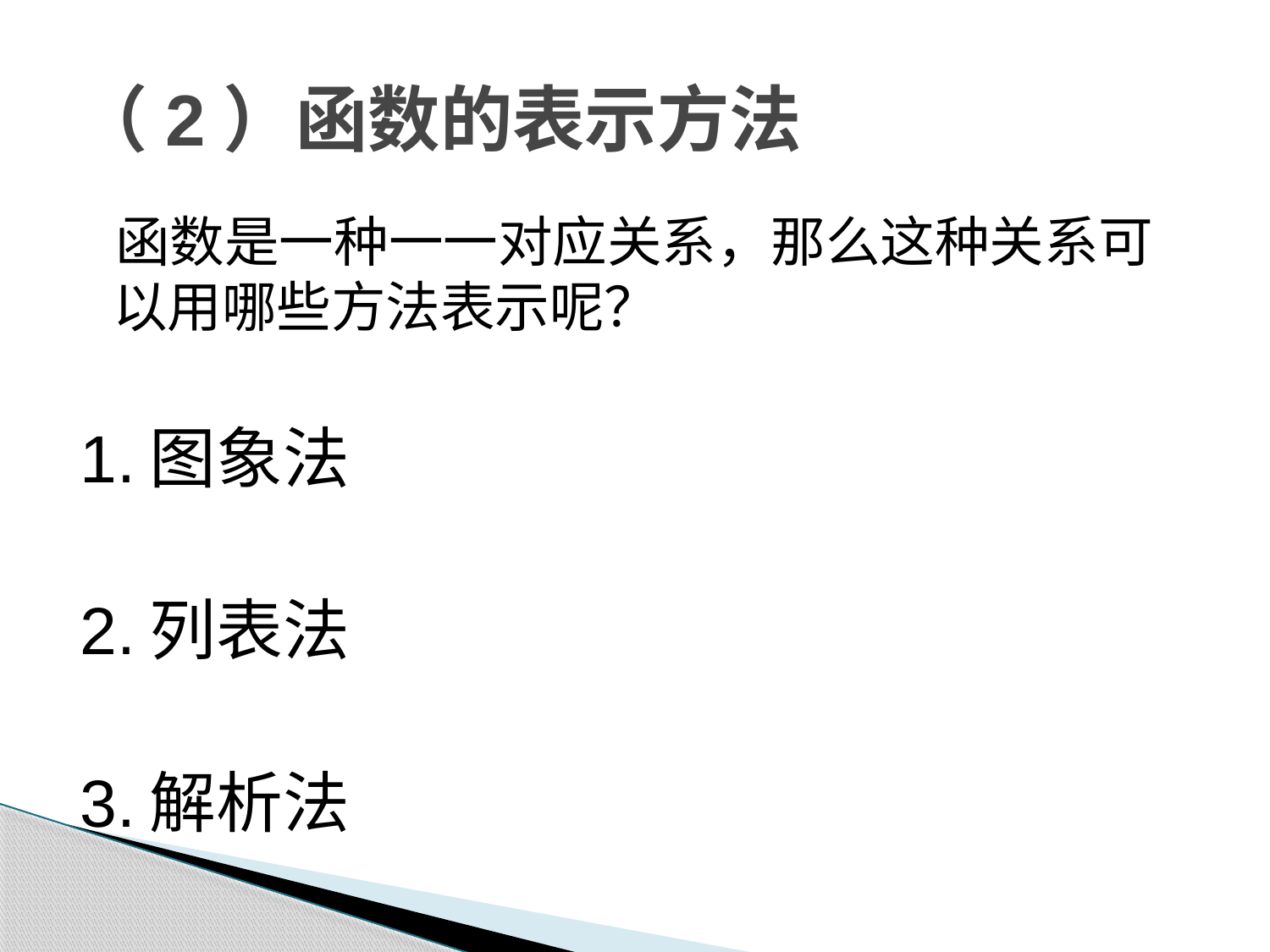

# （2）函数的表示方法
   函数是一种一一对应关系，那么这种关系可以用哪些方法表示呢？

1.图象法

2.列表法

3.解析法